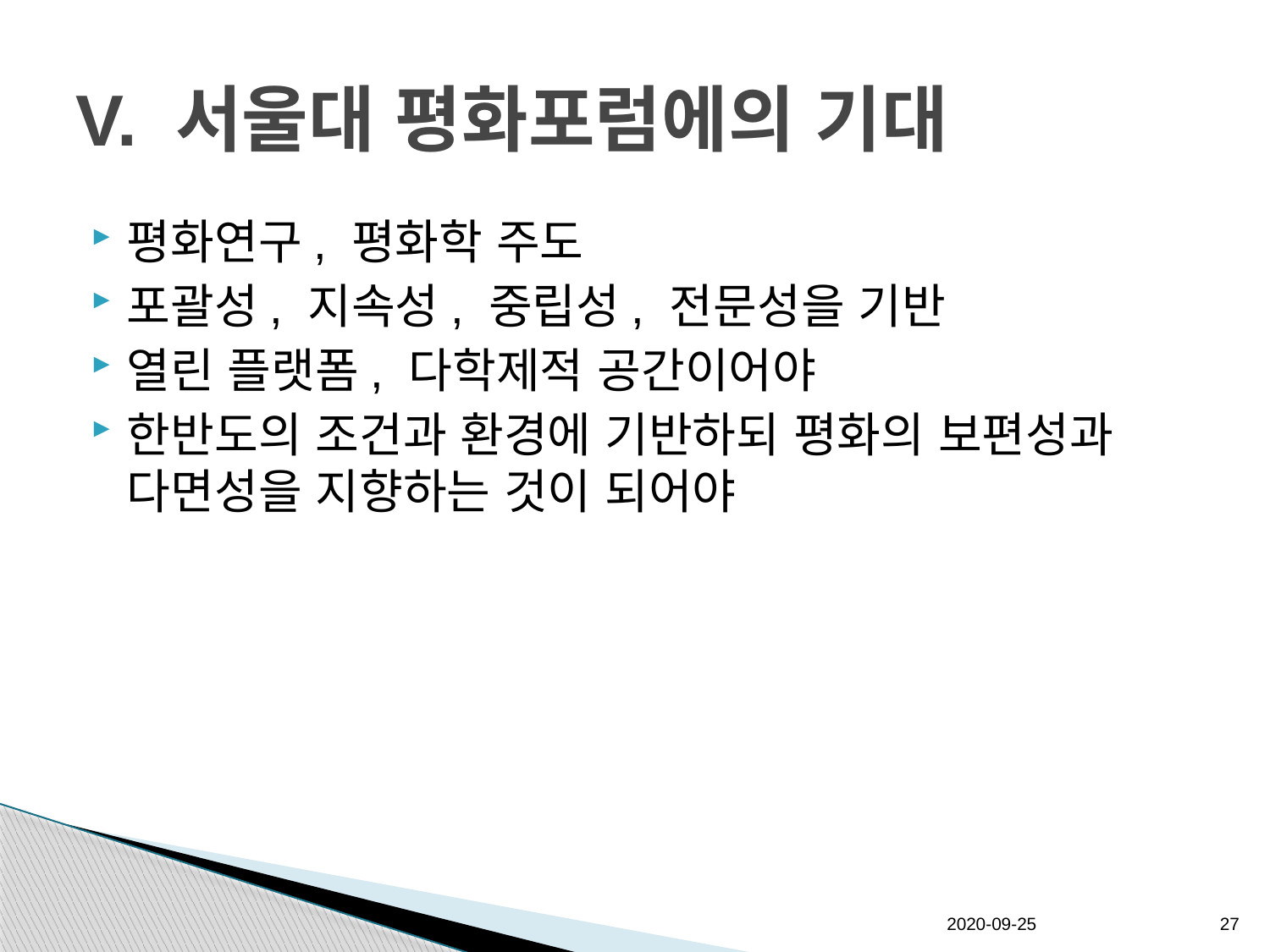

# V. 서울대 평화포럼에의 기대
평화연구, 평화학 주도
포괄성, 지속성, 중립성, 전문성을 기반
열린 플랫폼, 다학제적 공간이어야
한반도의 조건과 환경에 기반하되 평화의 보편성과 다면성을 지향하는 것이 되어야
2020-09-25
27